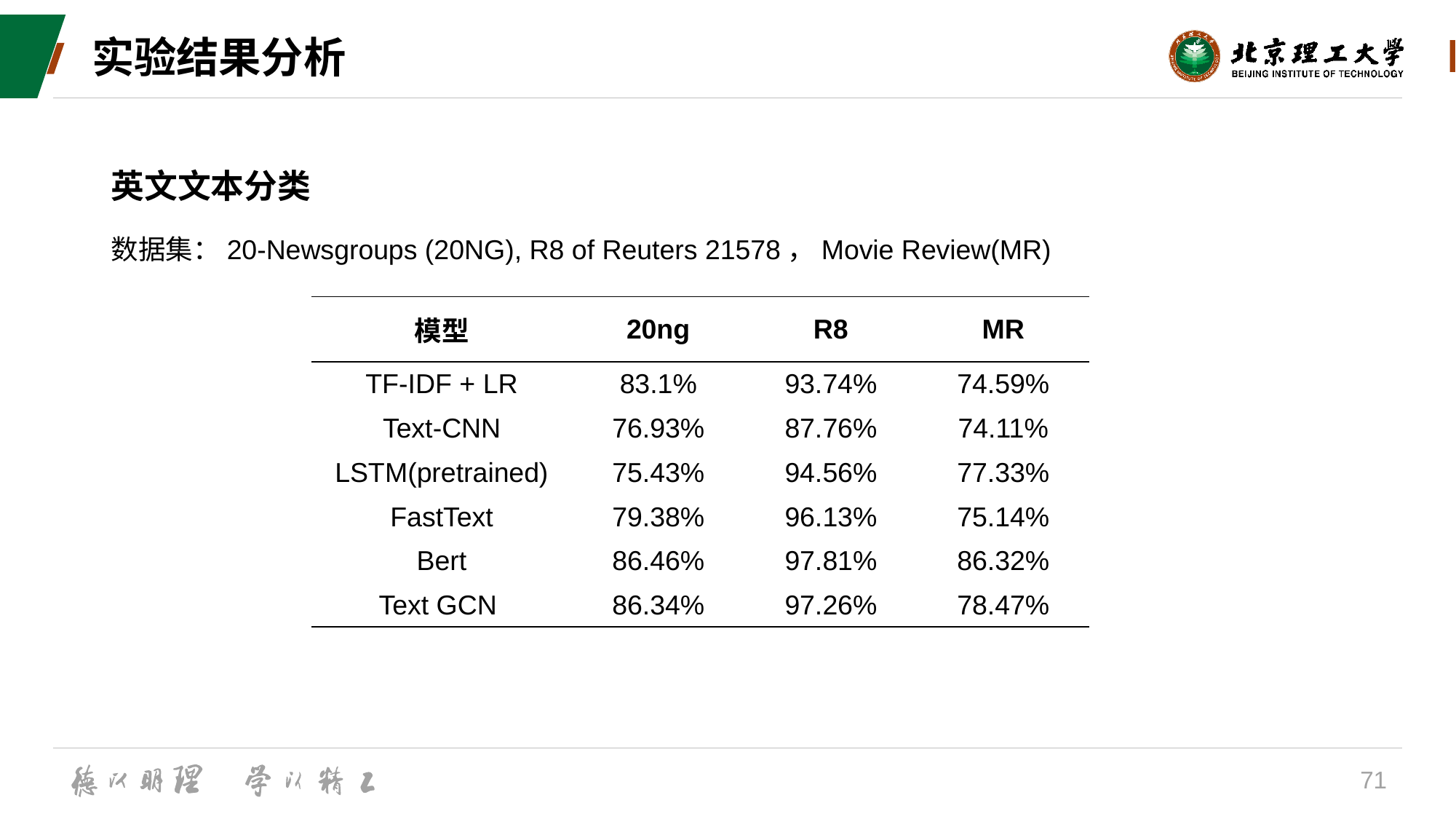

# 实验结果分析
英文文本分类
数据集：20-Newsgroups (20NG), R8 of Reuters 21578，Movie Review(MR)
| 模型 | 20ng | R8 | MR |
| --- | --- | --- | --- |
| TF-IDF + LR | 83.1% | 93.74% | 74.59% |
| Text-CNN | 76.93% | 87.76% | 74.11% |
| LSTM(pretrained) | 75.43% | 94.56% | 77.33% |
| FastText | 79.38% | 96.13% | 75.14% |
| Bert | 86.46% | 97.81% | 86.32% |
| Text GCN | 86.34% | 97.26% | 78.47% |